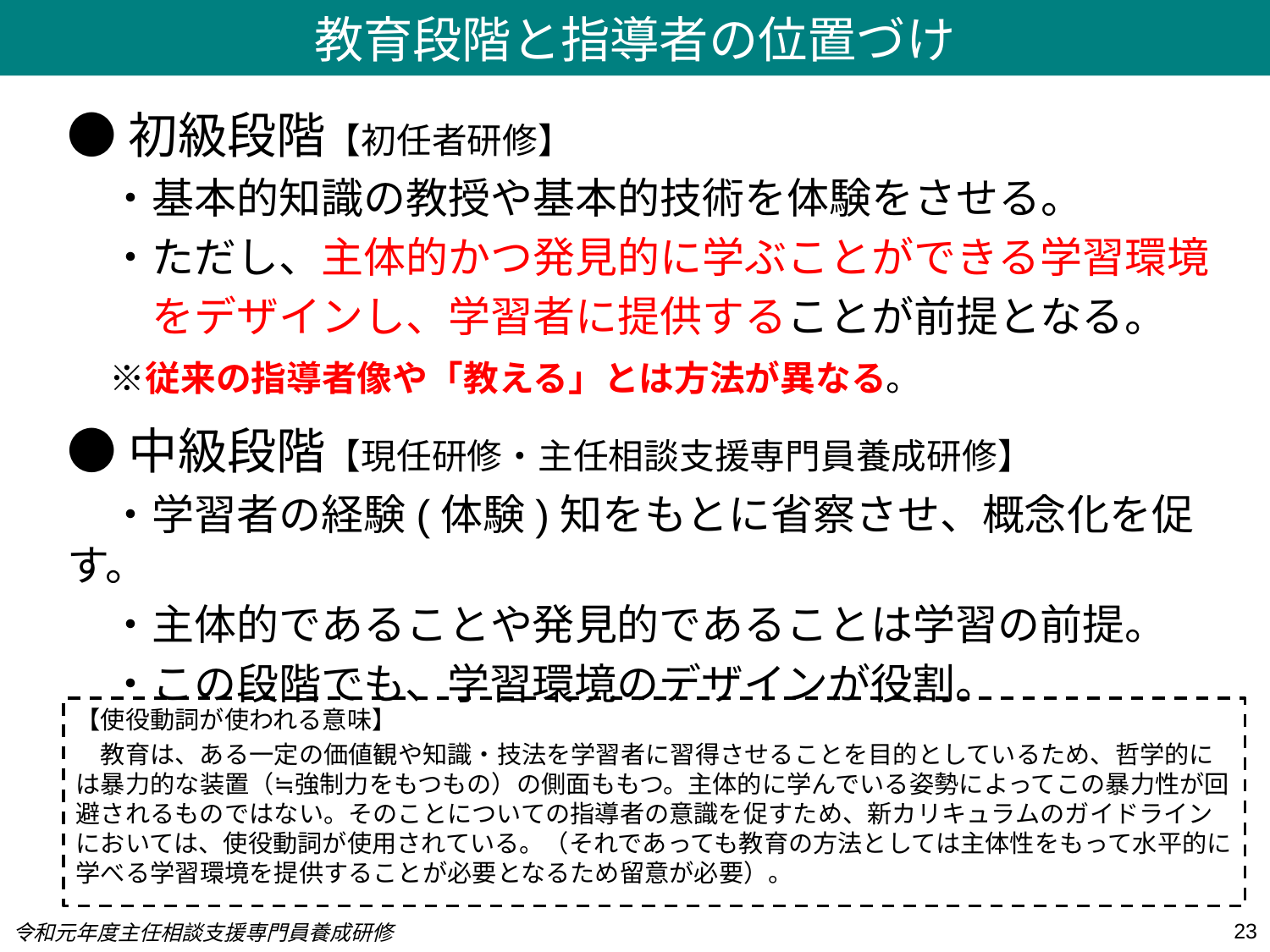

教育段階と指導者の位置づけ
●初級段階【初任者研修】
　・基本的知識の教授や基本的技術を体験をさせる。
　・ただし、主体的かつ発見的に学ぶことができる学習環境
　　をデザインし、学習者に提供することが前提となる。
　※従来の指導者像や「教える」とは方法が異なる。

●中級段階【現任研修・主任相談支援専門員養成研修】
　・学習者の経験(体験)知をもとに省察させ、概念化を促す。
　・主体的であることや発見的であることは学習の前提。
　・この段階でも、学習環境のデザインが役割。
【使役動詞が使われる意味】
　教育は、ある一定の価値観や知識・技法を学習者に習得させることを目的としているため、哲学的には暴力的な装置（≒強制力をもつもの）の側面ももつ。主体的に学んでいる姿勢によってこの暴力性が回避されるものではない。そのことについての指導者の意識を促すため、新カリキュラムのガイドラインにおいては、使役動詞が使用されている。（それであっても教育の方法としては主体性をもって水平的に学べる学習環境を提供することが必要となるため留意が必要）。
23
令和元年度主任相談支援専門員養成研修